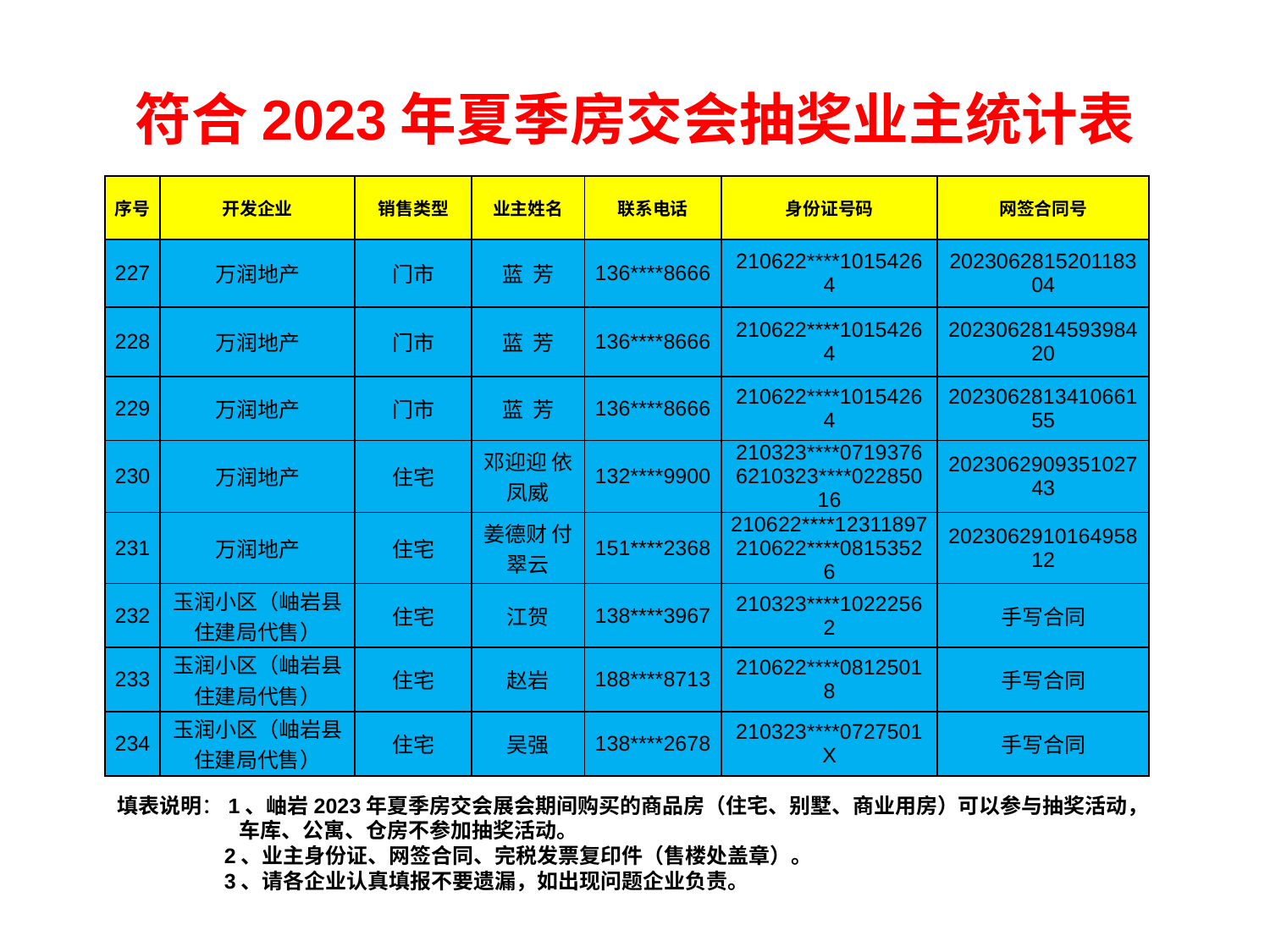

# 符合2023年夏季房交会抽奖业主统计表
| 序号 | 开发企业 | 销售类型 | 业主姓名 | 联系电话 | 身份证号码 | 网签合同号 |
| --- | --- | --- | --- | --- | --- | --- |
| 227 | 万润地产 | 门市 | 蓝 芳 | 136\*\*\*\*8666 | 210622\*\*\*\*10154264 | 202306281520118304 |
| 228 | 万润地产 | 门市 | 蓝 芳 | 136\*\*\*\*8666 | 210622\*\*\*\*10154264 | 202306281459398420 |
| 229 | 万润地产 | 门市 | 蓝 芳 | 136\*\*\*\*8666 | 210622\*\*\*\*10154264 | 202306281341066155 |
| 230 | 万润地产 | 住宅 | 邓迎迎 依凤威 | 132\*\*\*\*9900 | 210323\*\*\*\*07193766210323\*\*\*\*02285016 | 202306290935102743 |
| 231 | 万润地产 | 住宅 | 姜德财 付翠云 | 151\*\*\*\*2368 | 210622\*\*\*\*12311897210622\*\*\*\*08153526 | 202306291016495812 |
| 232 | 玉润小区（岫岩县住建局代售） | 住宅 | 江贺 | 138\*\*\*\*3967 | 210323\*\*\*\*10222562 | 手写合同 |
| 233 | 玉润小区（岫岩县住建局代售） | 住宅 | 赵岩 | 188\*\*\*\*8713 | 210622\*\*\*\*08125018 | 手写合同 |
| 234 | 玉润小区（岫岩县住建局代售） | 住宅 | 吴强 | 138\*\*\*\*2678 | 210323\*\*\*\*0727501X | 手写合同 |
填表说明：1、岫岩2023年夏季房交会展会期间购买的商品房（住宅、别墅、商业用房）可以参与抽奖活动，
                        车库、公寓、仓房不参加抽奖活动。
                  2、业主身份证、网签合同、完税发票复印件（售楼处盖章）。
                  3、请各企业认真填报不要遗漏，如出现问题企业负责。